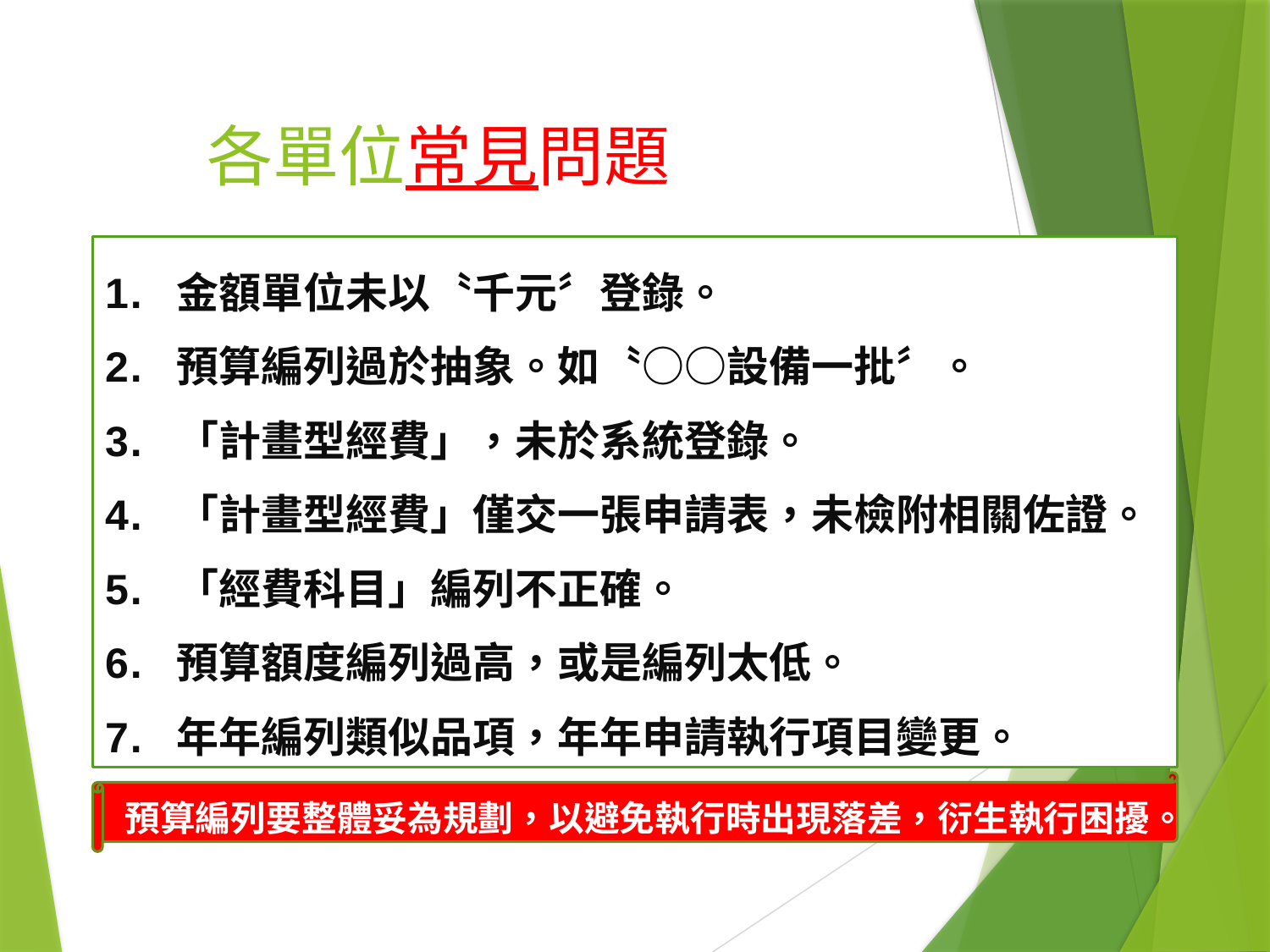

# 各單位常見問題
金額單位未以〝千元〞登錄。
預算編列過於抽象。如〝○○設備一批〞。
「計畫型經費」，未於系統登錄。
「計畫型經費」僅交一張申請表，未檢附相關佐證。
「經費科目」編列不正確。
預算額度編列過高，或是編列太低。
年年編列類似品項，年年申請執行項目變更。
預算編列要整體妥為規劃，以避免執行時出現落差，衍生執行困擾。